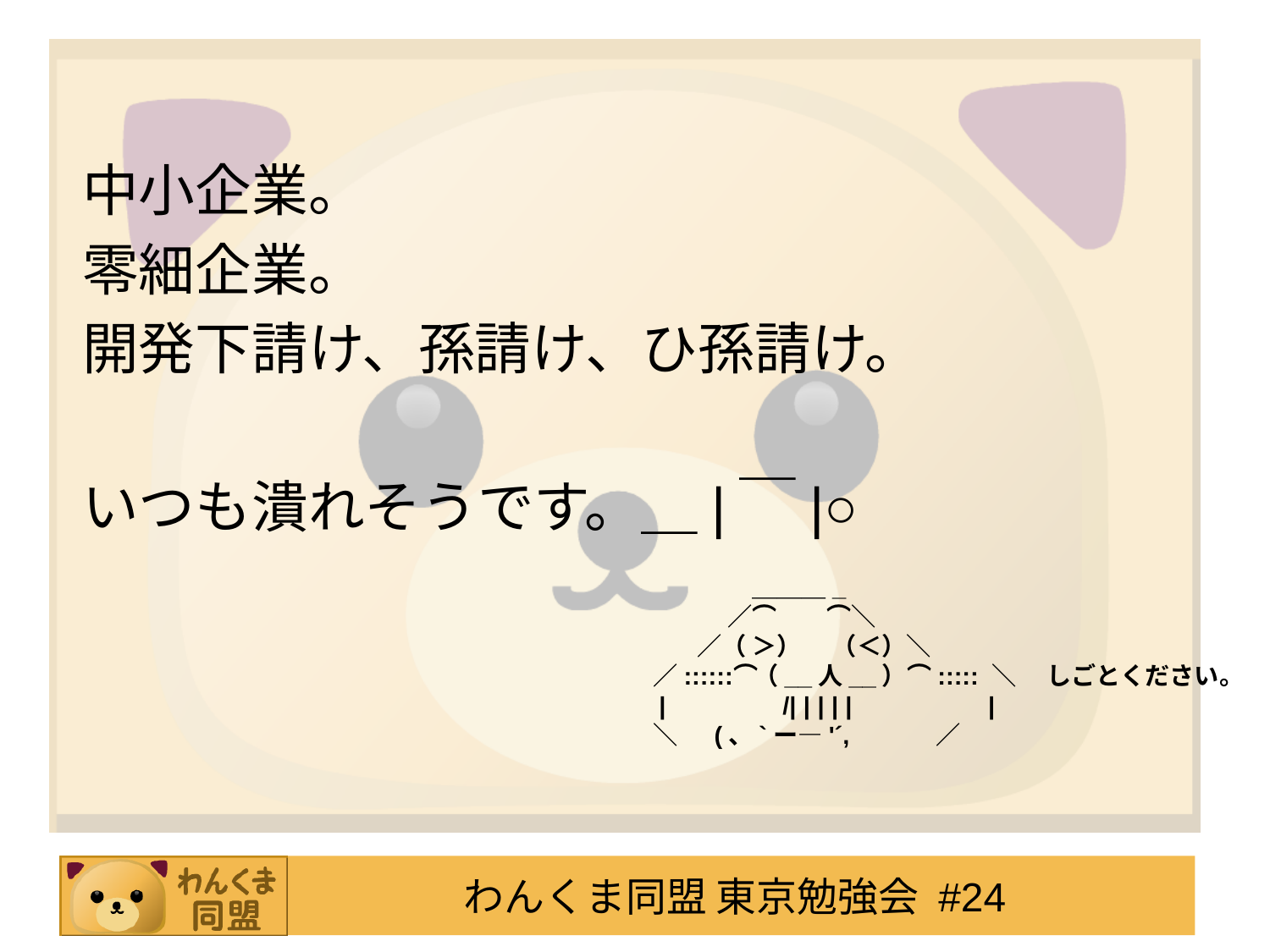

中小企業。
零細企業。
開発下請け、孫請け、ひ孫請け。

いつも潰れそうです。＿|￣|○

　　　　　 ＿＿＿_
　 　　　／⌒　　⌒＼
　　　／（ ＞） 　（＜）＼
　 ／::::::⌒（__人__）⌒::::: ＼ 　しごとください。
　 |　　　 　/| | | | |　　　　　|
　 ＼　 (、`ー―'´,　　 　／